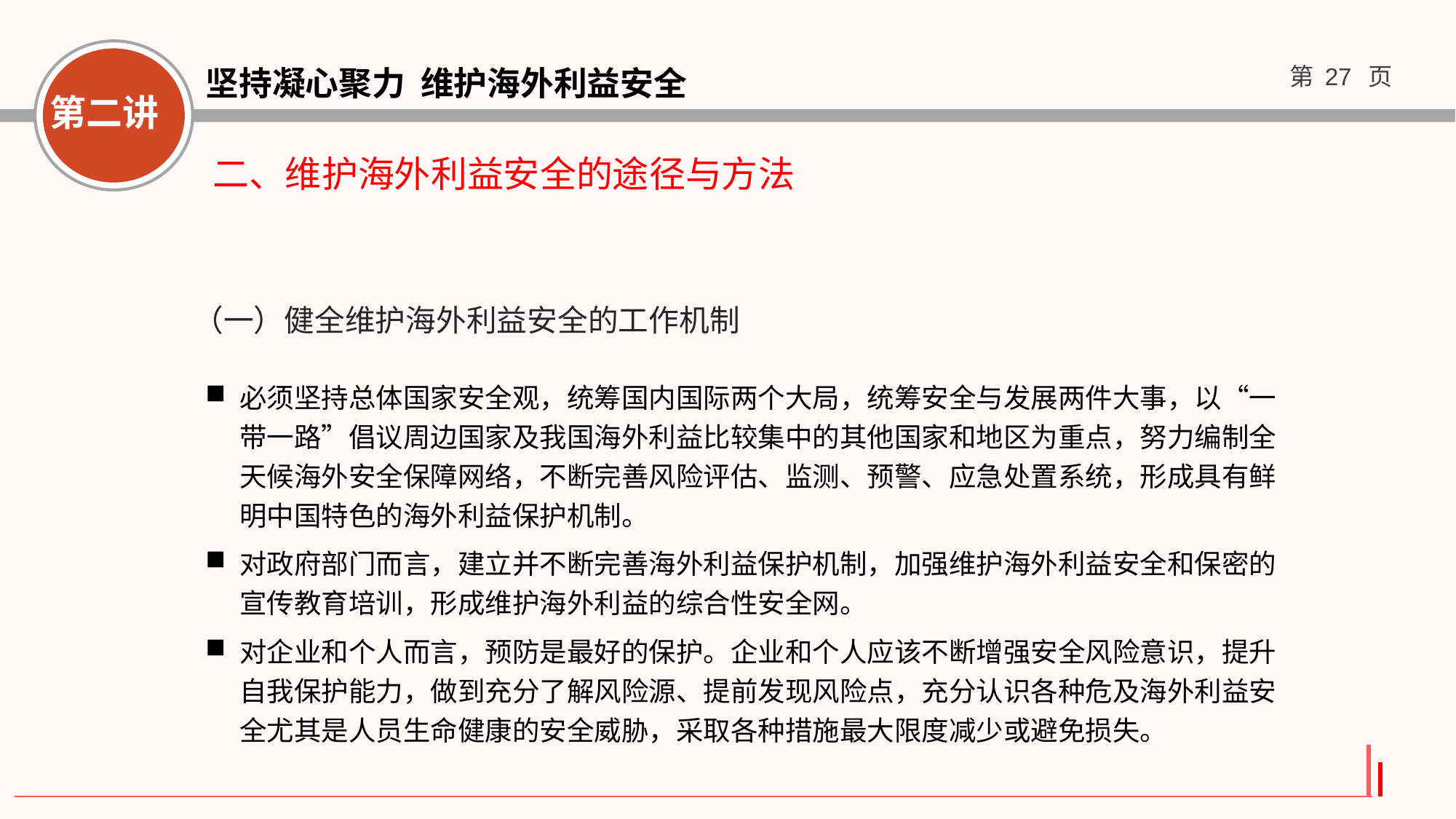

二、维护海外利益安全的途径与方法
（一）健全维护海外利益安全的工作机制
必须坚持总体国家安全观，统筹国内国际两个大局，统筹安全与发展两件大事，以“一带一路”倡议周边国家及我国海外利益比较集中的其他国家和地区为重点，努力编制全天候海外安全保障网络，不断完善风险评估、监测、预警、应急处置系统，形成具有鲜明中国特色的海外利益保护机制。
对政府部门而言，建立并不断完善海外利益保护机制，加强维护海外利益安全和保密的宣传教育培训，形成维护海外利益的综合性安全网。
对企业和个人而言，预防是最好的保护。企业和个人应该不断增强安全风险意识，提升自我保护能力，做到充分了解风险源、提前发现风险点，充分认识各种危及海外利益安全尤其是人员生命健康的安全威胁，采取各种措施最大限度减少或避免损失。